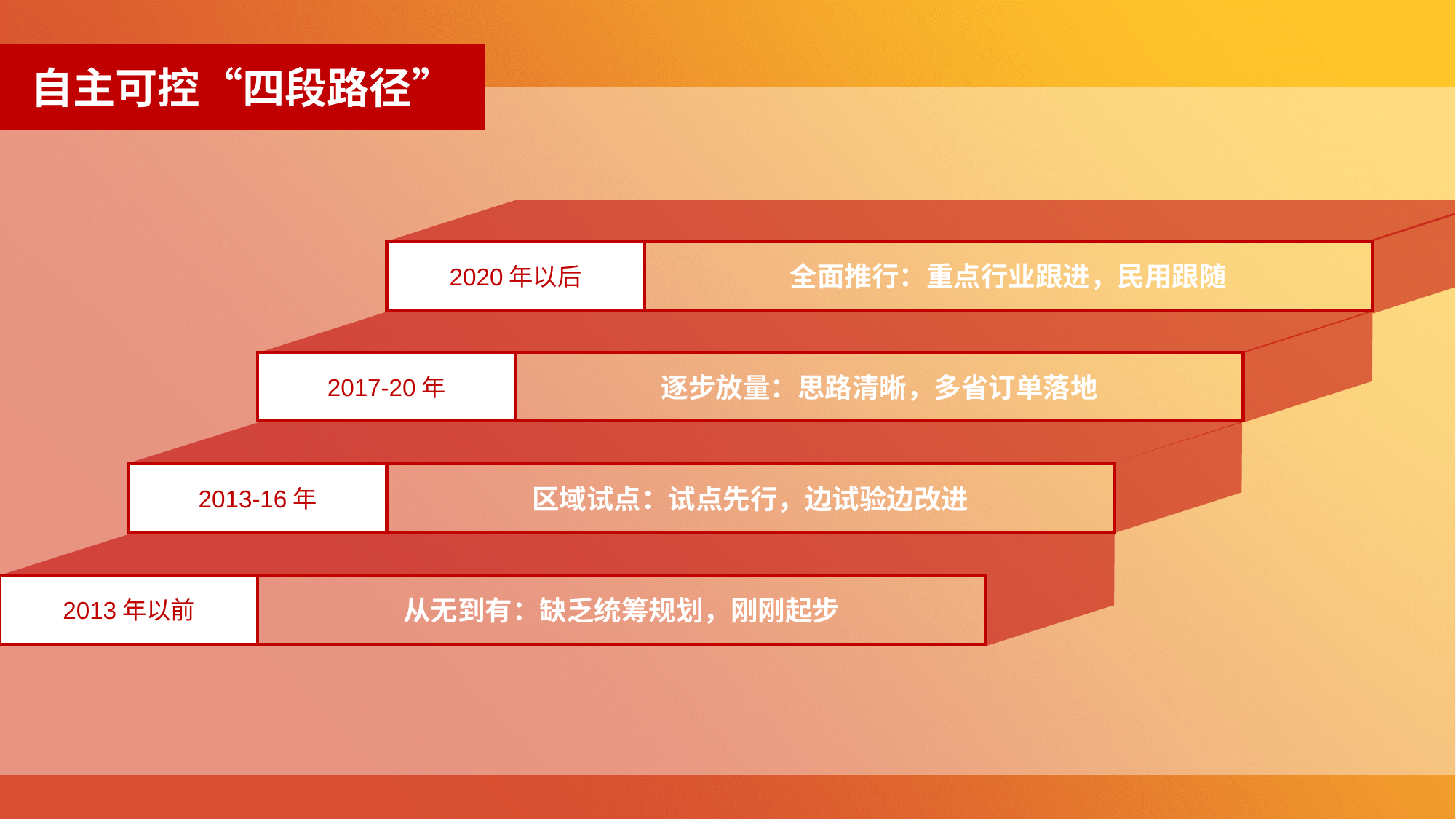

自主可控“四段路径”

2020年以后
全面推行：重点行业跟进，民用跟随

2017-20年
逐步放量：思路清晰，多省订单落地

2013-16年
区域试点：试点先行，边试验边改进

2013年以前
从无到有：缺乏统筹规划，刚刚起步